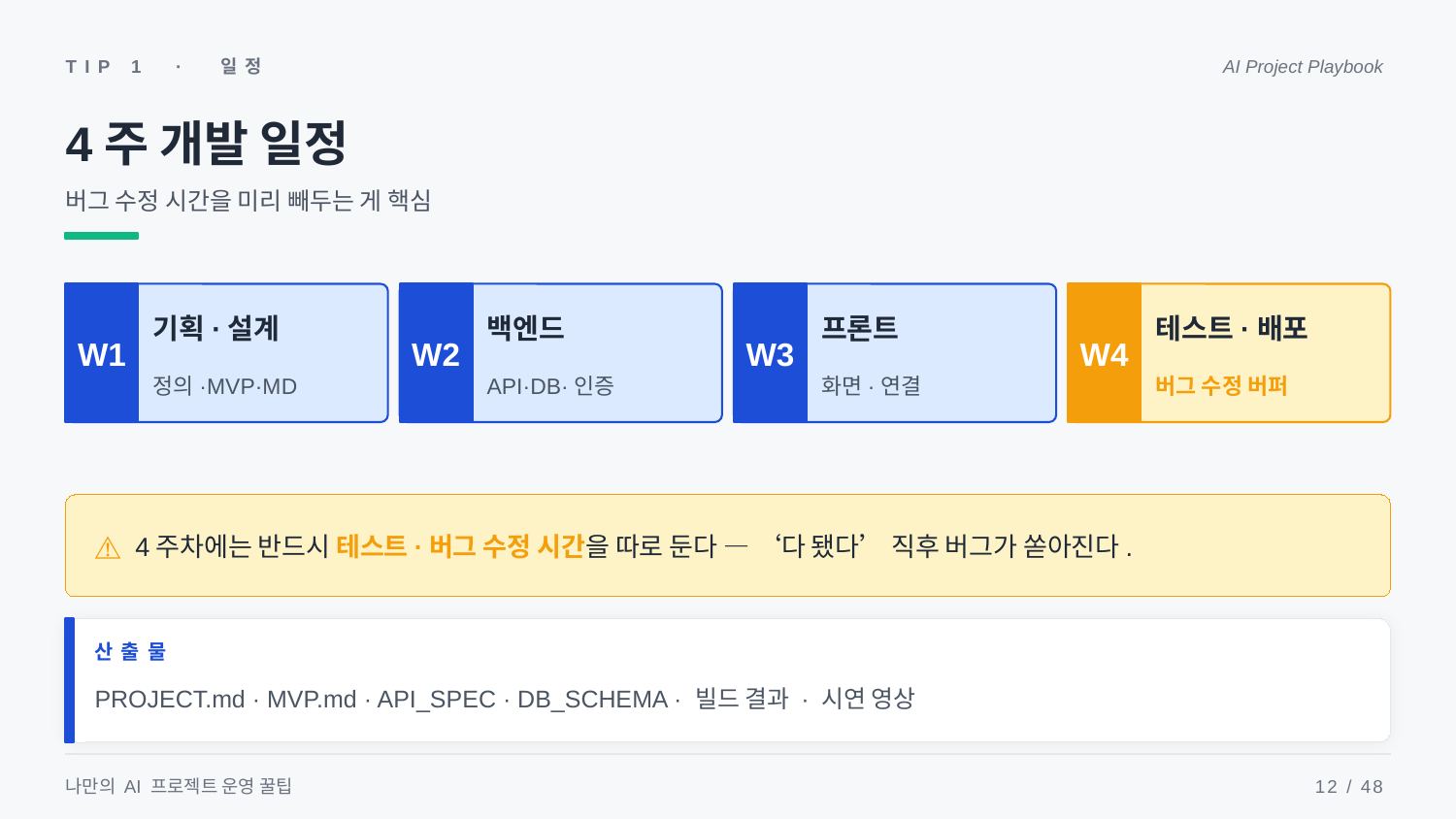

TIP 1  ·  일정
AI Project Playbook
4주 개발 일정
버그 수정 시간을 미리 빼두는 게 핵심

기획·설계
테스트·배포
백엔드
프론트
W1
W2
W3
W4
정의·MVP·MD
API·DB·인증
화면·연결
버그 수정 버퍼

⚠  4주차에는 반드시 테스트·버그 수정 시간을 따로 둔다 — ‘다 됐다’ 직후 버그가 쏟아진다.

산출물
PROJECT.md · MVP.md · API_SPEC · DB_SCHEMA · 빌드 결과 · 시연 영상

나만의 AI 프로젝트 운영 꿀팁
12 / 48